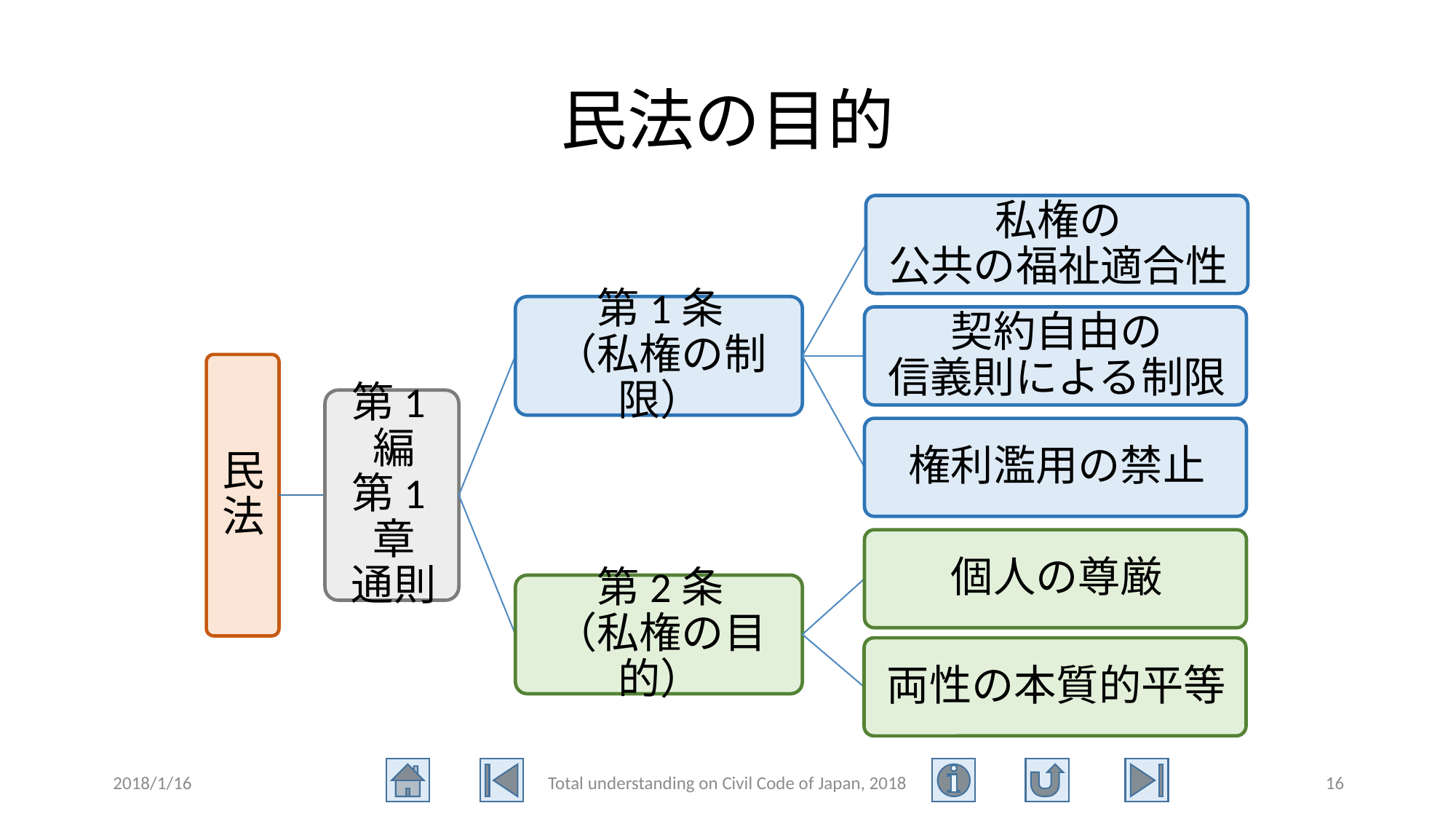

# 民法の目的
民
法

第1編
第1章
通則

第1条
（私権の制限）

私権の
公共の福祉適合性

契約自由の
信義則による制限

権利濫用の禁止

第2条
（私権の目的）

個人の尊厳

両性の本質的平等
2018/1/16
Total understanding on Civil Code of Japan, 2018
16